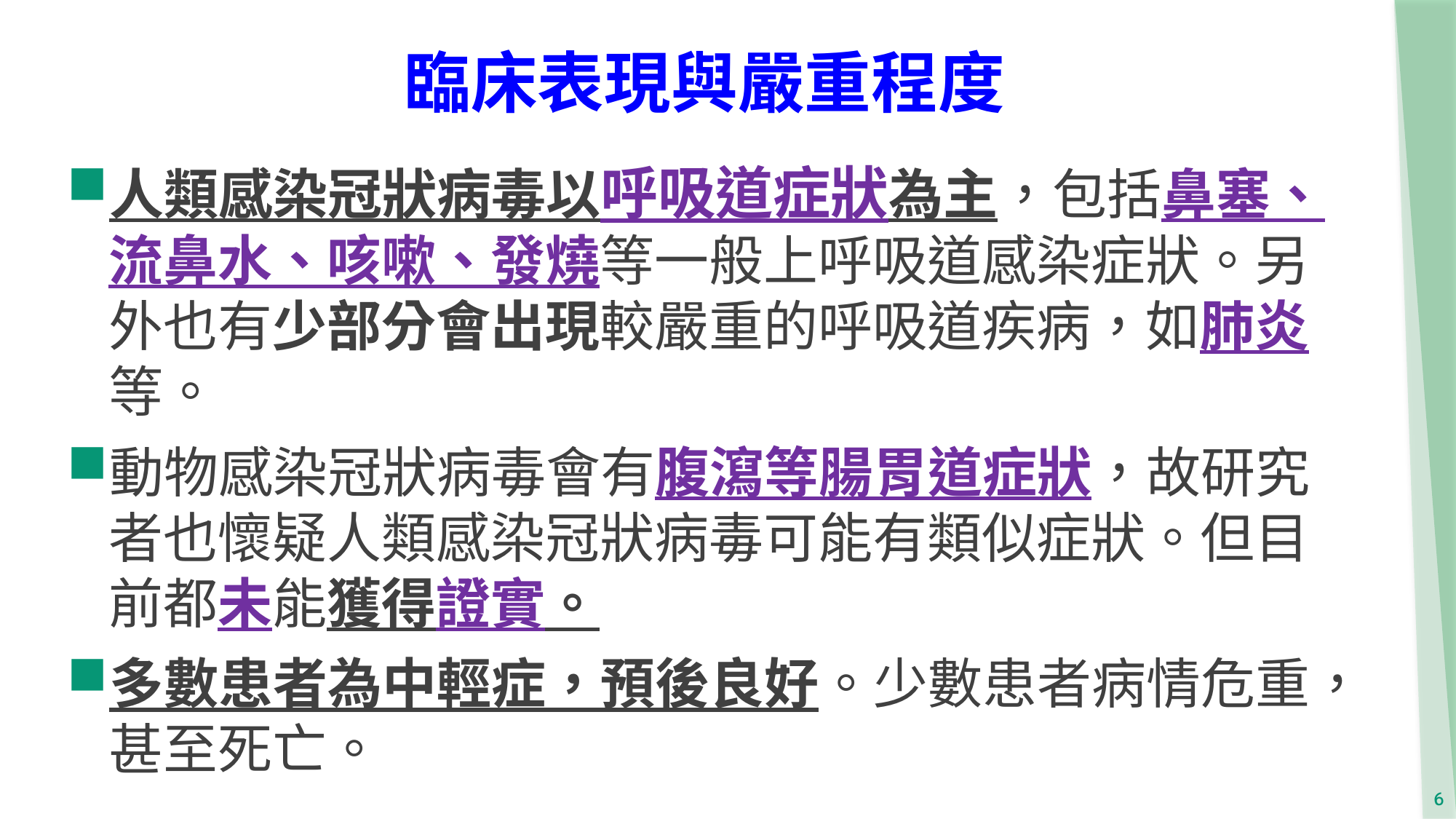

# 臨床表現與嚴重程度
人類感染冠狀病毒以呼吸道症狀為主，包括鼻塞、流鼻水、咳嗽、發燒等一般上呼吸道感染症狀。另外也有少部分會出現較嚴重的呼吸道疾病，如肺炎等。
動物感染冠狀病毒會有腹瀉等腸胃道症狀，故研究者也懷疑人類感染冠狀病毒可能有類似症狀。但目前都未能獲得證實。
多數患者為中輕症，預後良好。少數患者病情危重，甚至死亡。

6